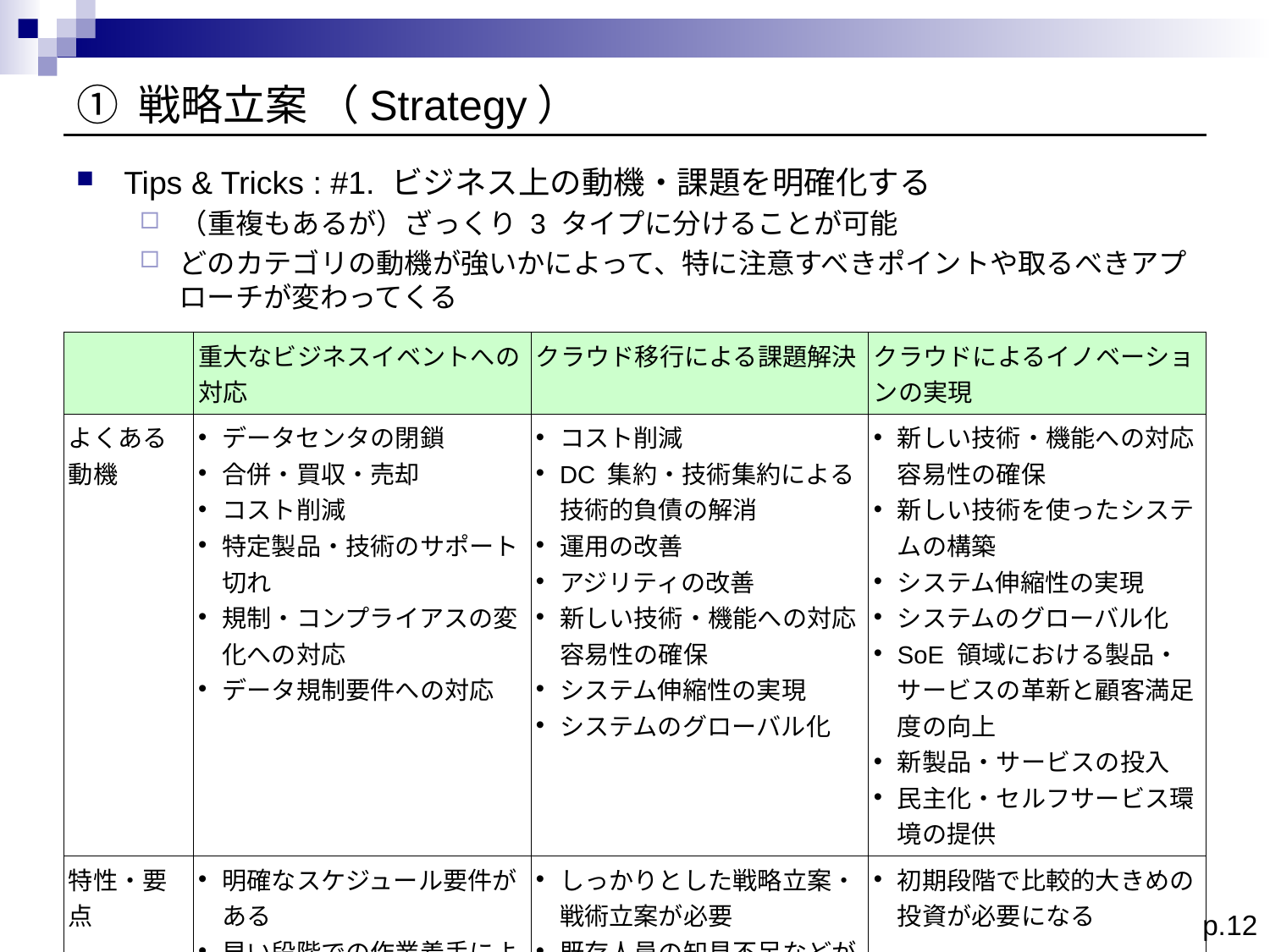

# ① 戦略立案 （Strategy）
Tips & Tricks : #1. ビジネス上の動機・課題を明確化する
（重複もあるが）ざっくり 3 タイプに分けることが可能
どのカテゴリの動機が強いかによって、特に注意すべきポイントや取るべきアプローチが変わってくる

|  | 重大なビジネスイベントへの対応 | クラウド移行による課題解決 | クラウドによるイノベーションの実現 |
| --- | --- | --- | --- |
| よくある動機 | データセンタの閉鎖 合併・買収・売却 コスト削減 特定製品・技術のサポート切れ 規制・コンプライアスの変化への対応 データ規制要件への対応 | コスト削減 DC 集約・技術集約による技術的負債の解消 運用の改善 アジリティの改善 新しい技術・機能への対応容易性の確保 システム伸縮性の実現 システムのグローバル化 | 新しい技術・機能への対応容易性の確保 新しい技術を使ったシステムの構築 システム伸縮性の実現 システムのグローバル化 SoE 領域における製品・サービスの革新と顧客満足度の向上 新製品・サービスの投入 民主化・セルフサービス環境の提供 |
| 特性・要点 | 明確なスケジュール要件がある 早い段階での作業着手によりリスクを軽減 | しっかりとした戦略立案・戦術立案が必要 既存人員の知見不足などがブロッカーになりやすい（＝人材育成・確保が重要） | 初期段階で比較的大きめの投資が必要になる |